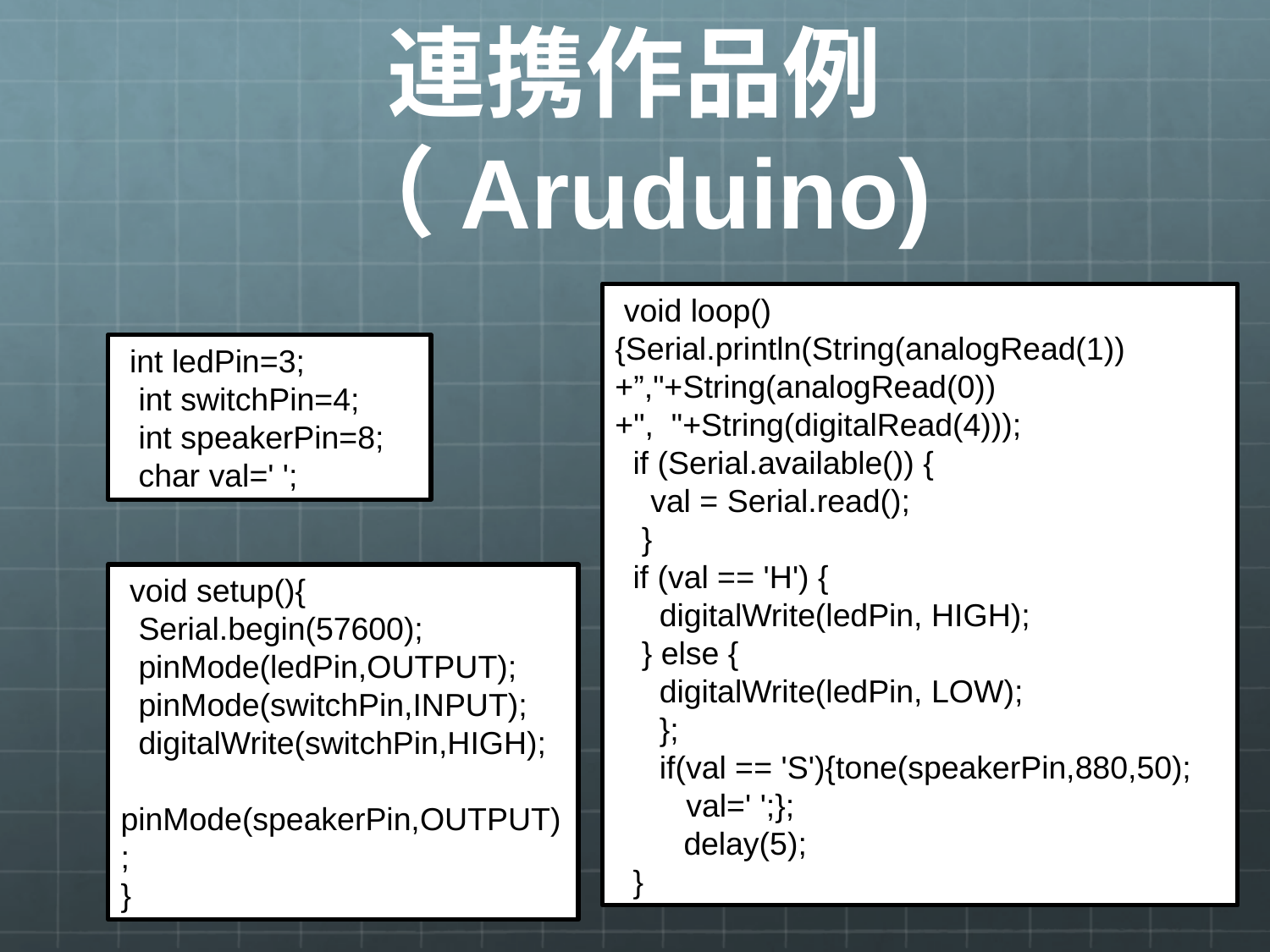

# 連携作品例（Aruduino)
 void loop(){Serial.println(String(analogRead(1))+”,"+String(analogRead(0))
+",  "+String(digitalRead(4)));
  if (Serial.available()) {
    val = Serial.read();
   }
  if (val == 'H') {
     digitalWrite(ledPin, HIGH);
   } else {
     digitalWrite(ledPin, LOW);
     };
     if(val == 'S'){tone(speakerPin,880,50);
　　val=' ';};
 　  delay(5);
  }
 int ledPin=3;
  int switchPin=4;
  int speakerPin=8;
  char val=' ';
 void setup(){
  Serial.begin(57600);
  pinMode(ledPin,OUTPUT);
  pinMode(switchPin,INPUT);
  digitalWrite(switchPin,HIGH);
  pinMode(speakerPin,OUTPUT);
}